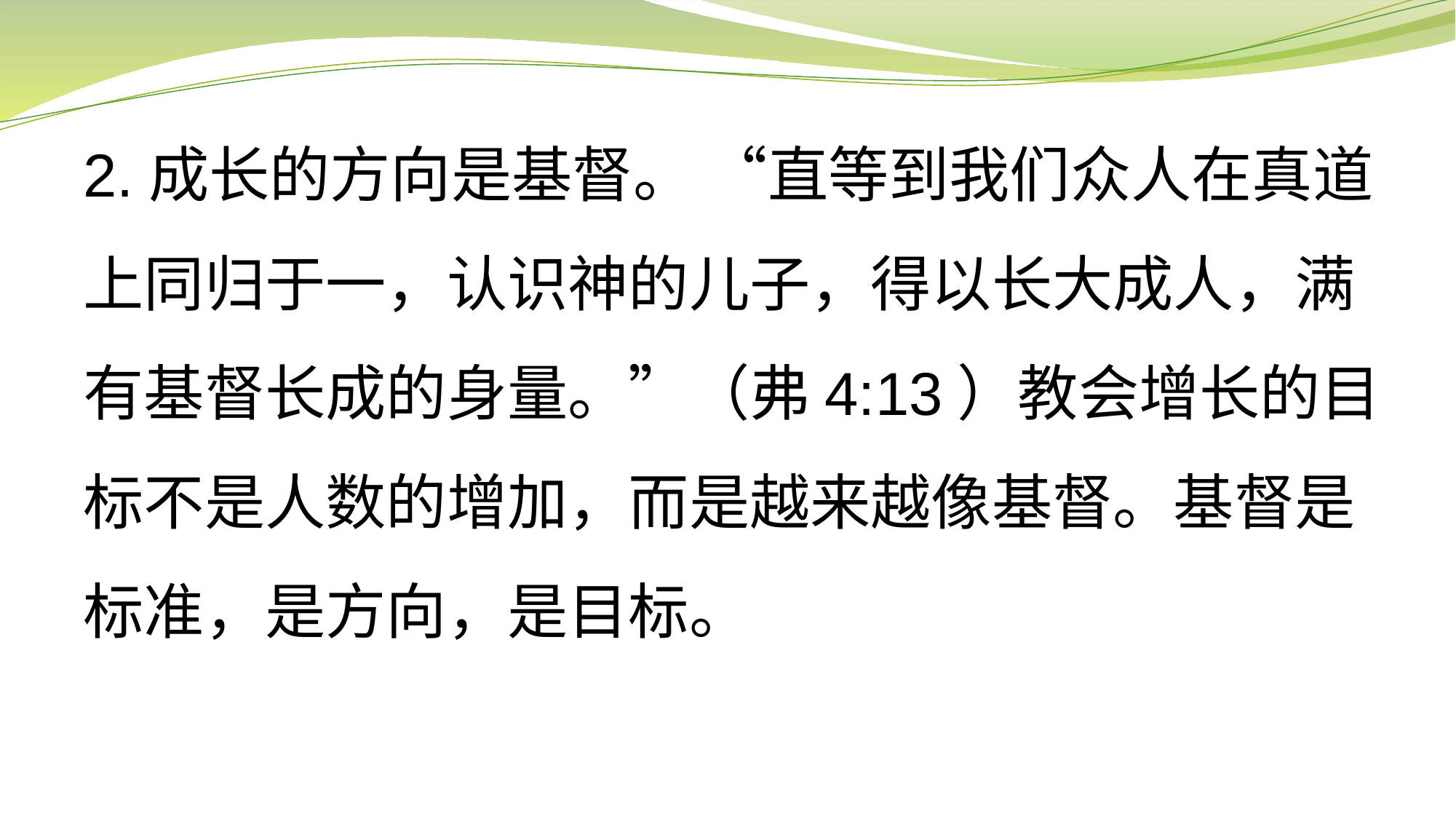

2.成长的方向是基督。 “直等到我们众人在真道上同归于一，认识神的儿子，得以长大成人，满有基督长成的身量。”（弗4:13）教会增长的目标不是人数的增加，而是越来越像基督。基督是标准，是方向，是目标。